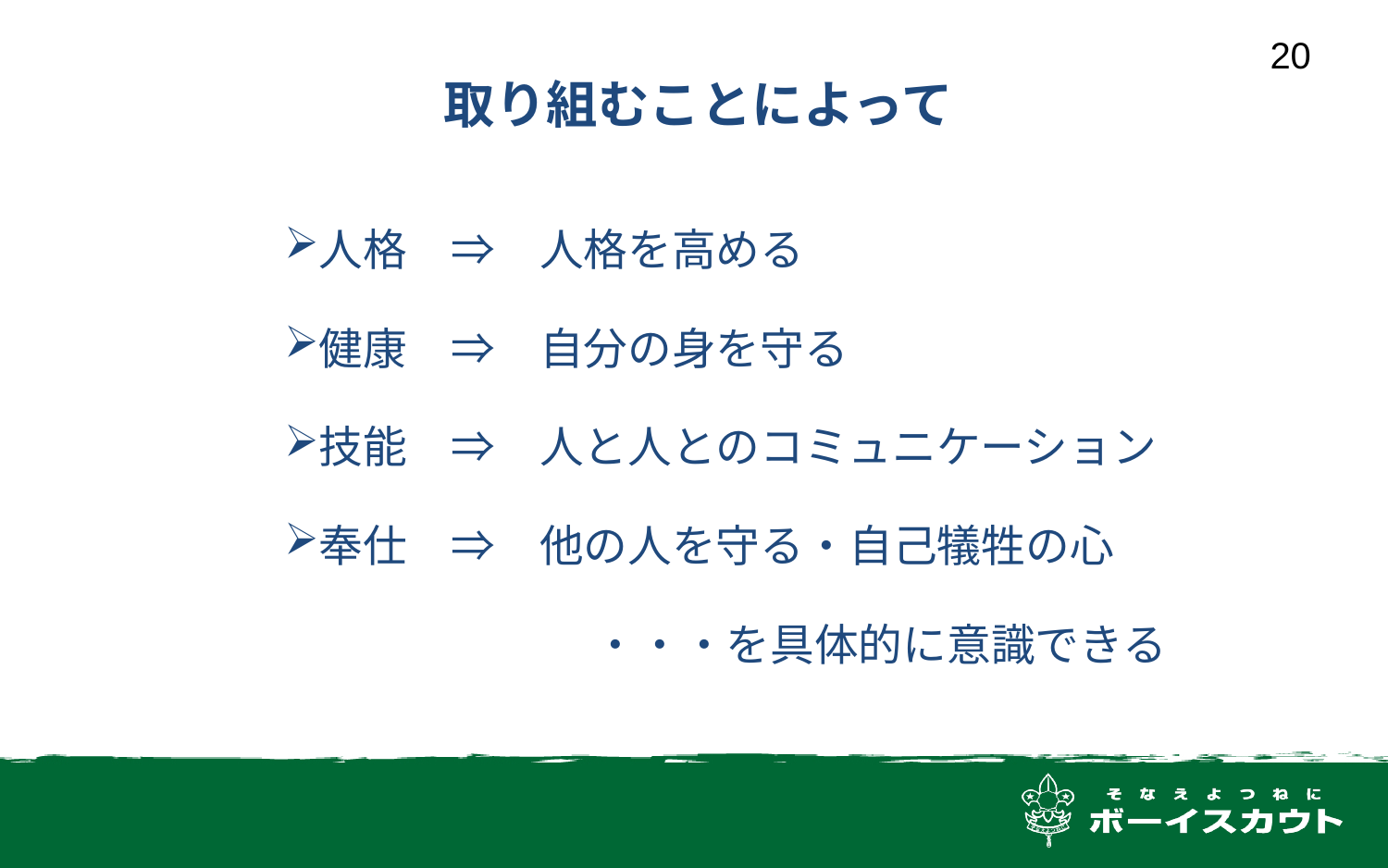

取り組むことによって
20
人格　⇒　人格を高める
健康　⇒　自分の身を守る
技能　⇒　人と人とのコミュニケーション
奉仕　⇒　他の人を守る・自己犠牲の心
　　　　　　　・・・を具体的に意識できる